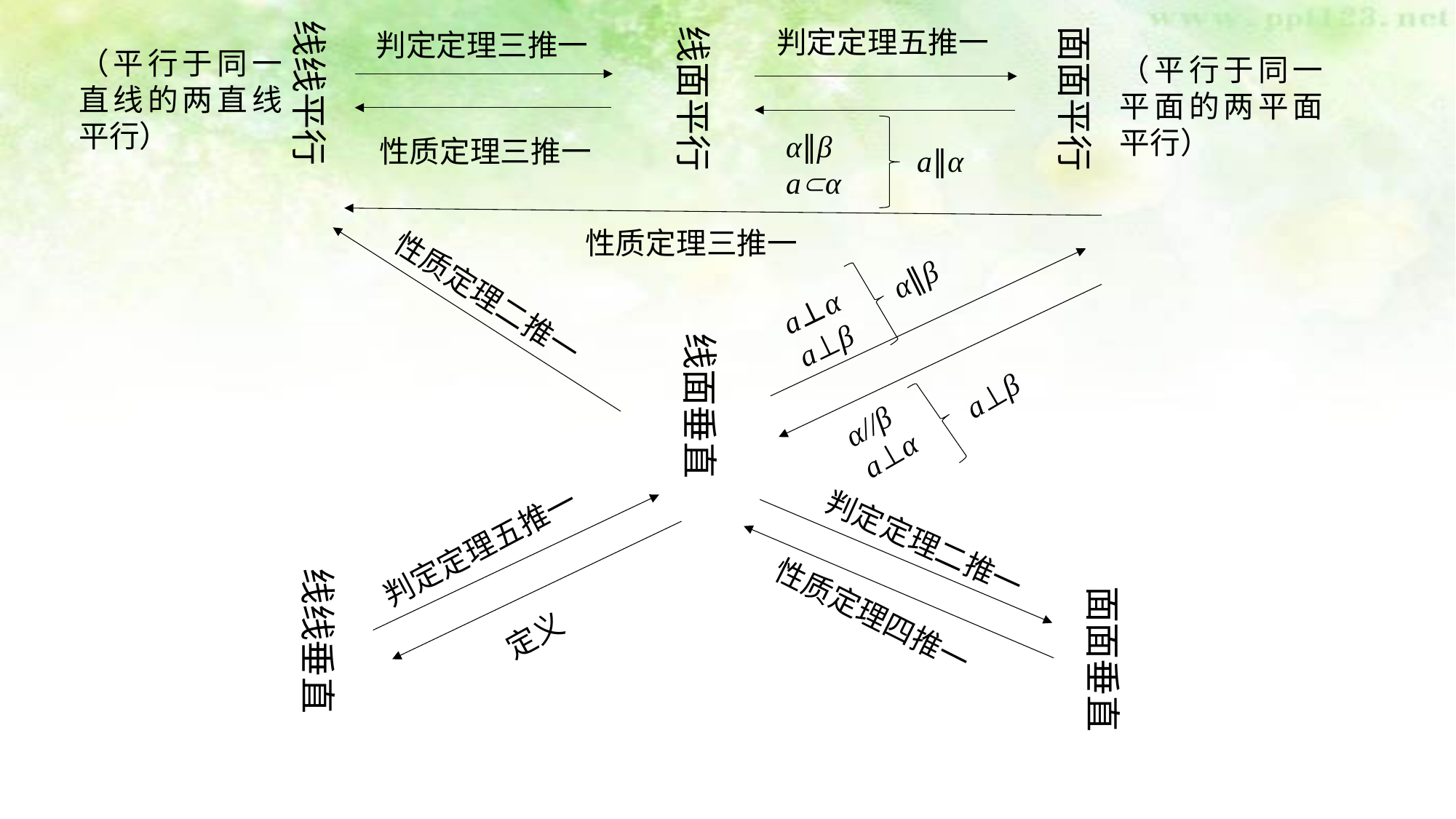

线线平行
判定定理五推一
线面平行
性质定理三推一
性质定理三推一
a∥α

α∥β
a⊂α
判定定理三推一

（平行于同一平面的两平面平行）
面面平行
（平行于同一直线的两直线平行）
性质定理二推一
线面垂直
a⊥α
a⊥β

α∥β
α//β
a⊥α

a⊥β
线线垂直
判定定理五推一
定义
判定定理二推一
性质定理四推一
面面垂直